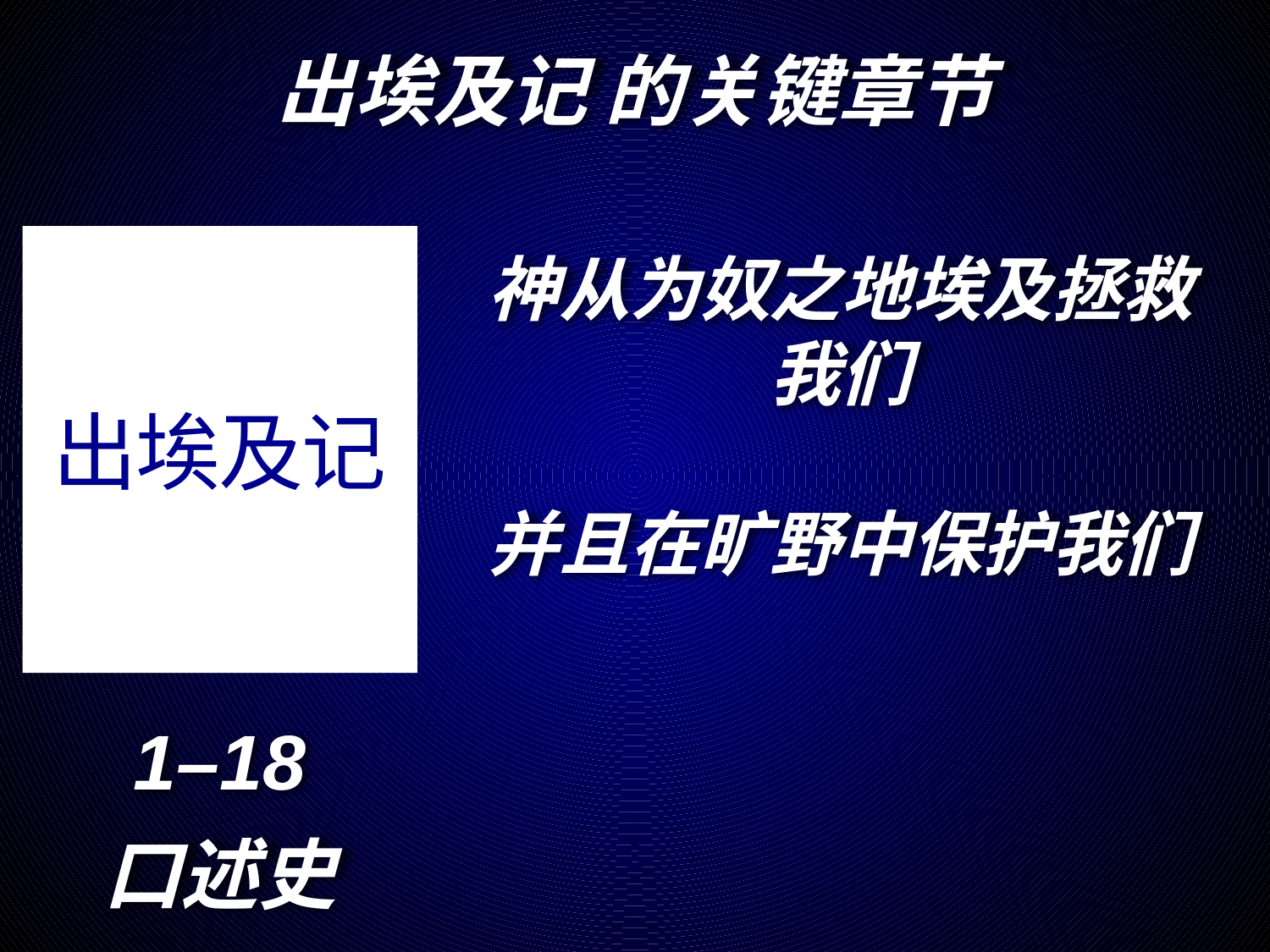

# 出埃及记 的关键章节
出埃及记
神从为奴之地埃及拯救我们
并且在旷野中保护我们
1–18
口述史